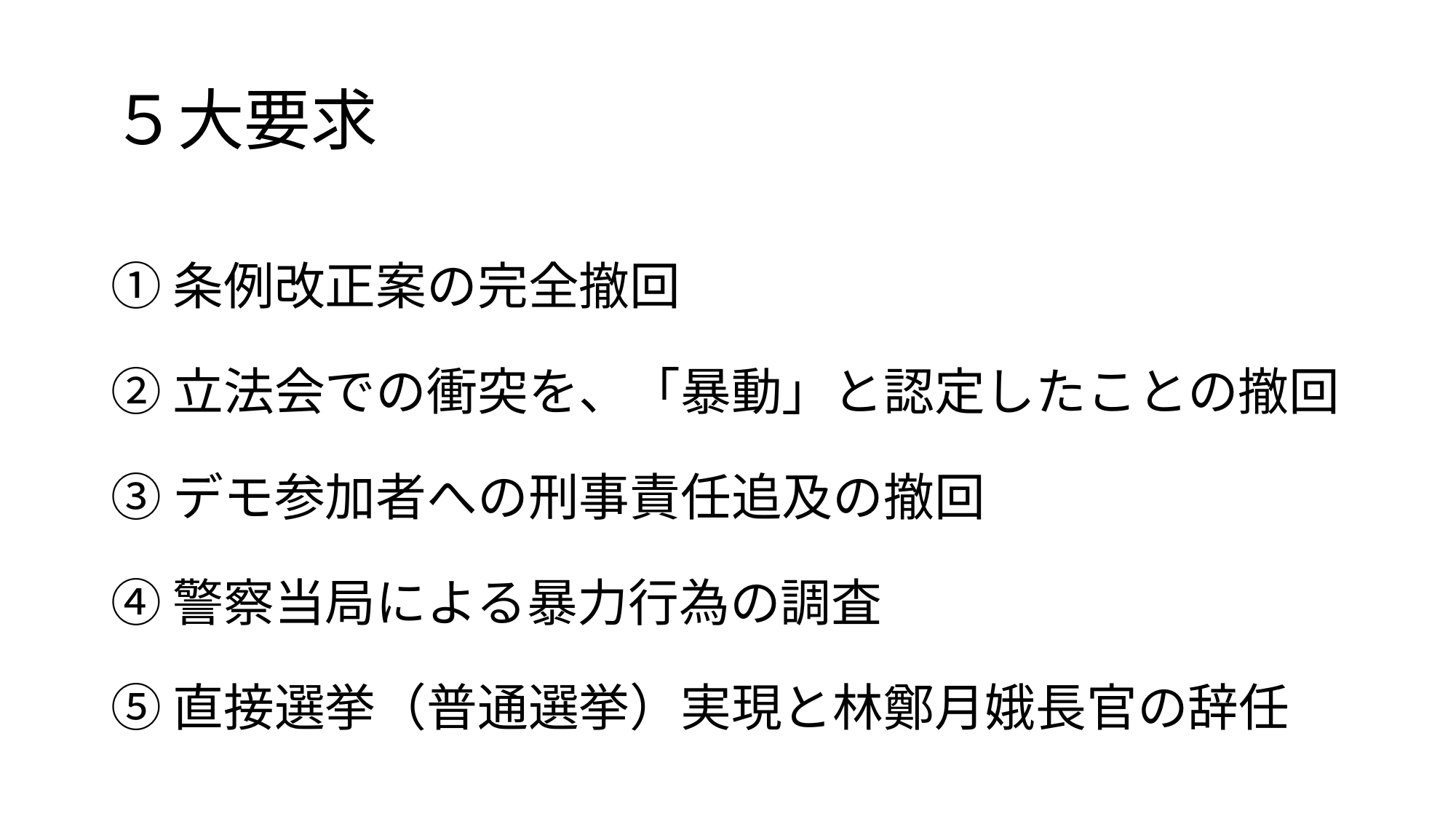

# ５大要求
①条例改正案の完全撤回
②立法会での衝突を、「暴動」と認定したことの撤回
③デモ参加者への刑事責任追及の撤回
④警察当局による暴力行為の調査
⑤直接選挙（普通選挙）実現と林鄭月娥長官の辞任